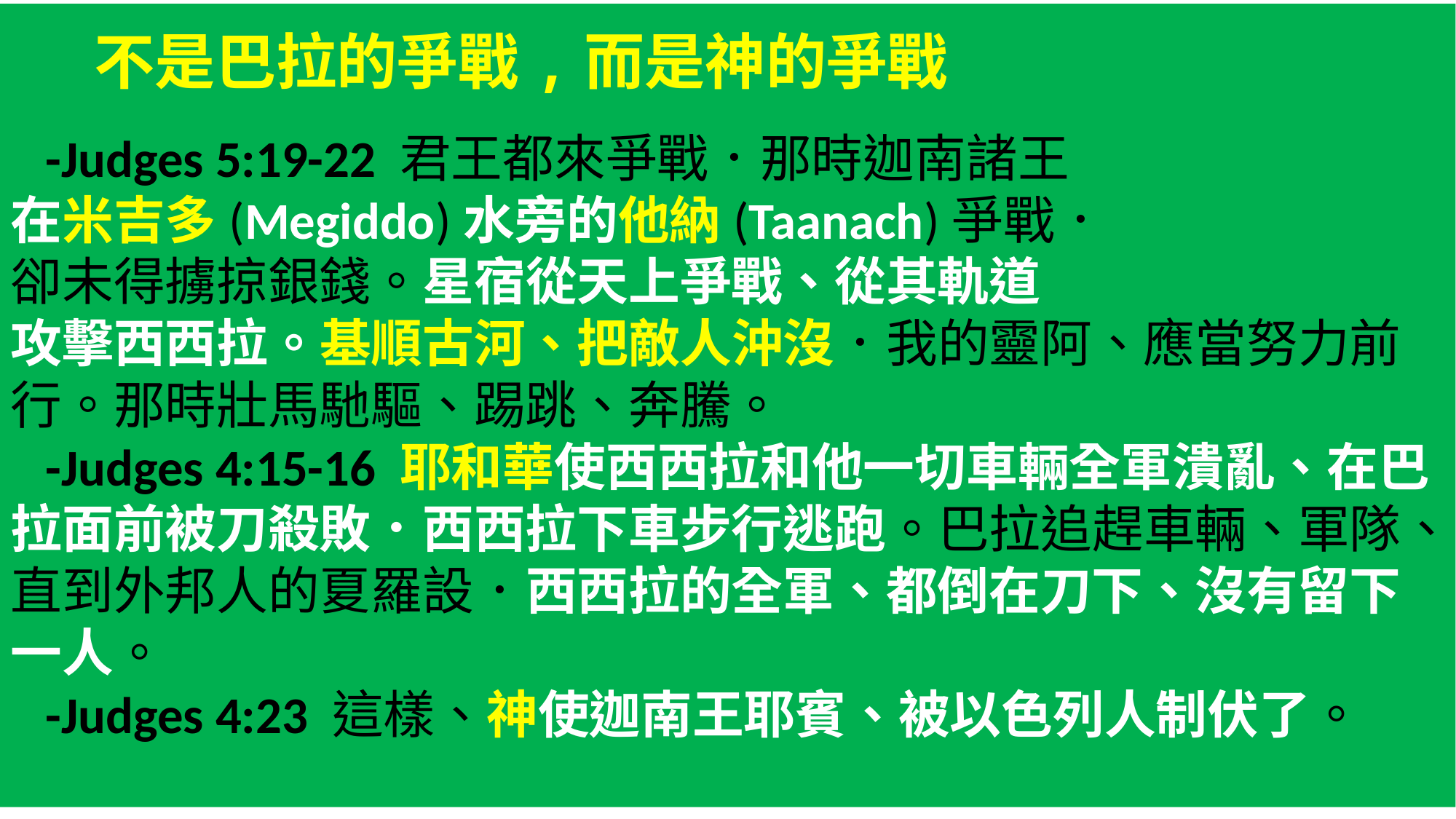

不是巴拉的爭戰,而是神的爭戰

   -Judges 5:19-22 君王都來爭戰．那時迦南諸王
在米吉多(Megiddo)水旁的他納(Taanach)爭戰．
卻未得擄掠銀錢。星宿從天上爭戰、從其軌道
攻擊西西拉。基順古河、把敵人沖沒．我的靈阿、應當努力前行。那時壯馬馳驅、踢跳、奔騰。
   -Judges 4:15-16 耶和華使西西拉和他一切車輛全軍潰亂、在巴拉面前被刀殺敗．西西拉下車步行逃跑。巴拉追趕車輛、軍隊、直到外邦人的夏羅設．西西拉的全軍、都倒在刀下、沒有留下一人。
   -Judges 4:23 這樣、神使迦南王耶賓、被以色列人制伏了。